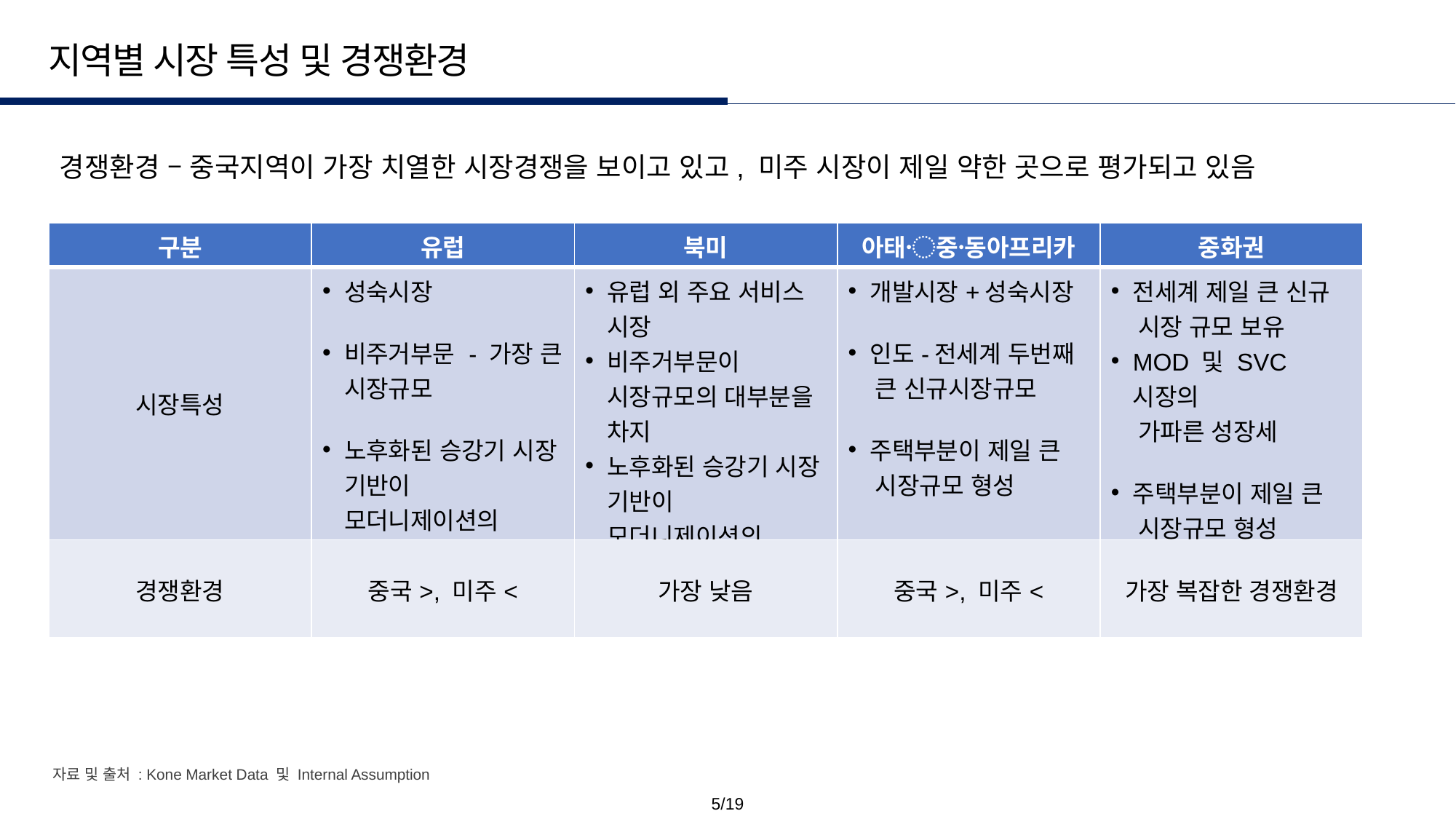

지역별 시장 특성 및 경쟁환경
경쟁환경 – 중국지역이 가장 치열한 시장경쟁을 보이고 있고, 미주 시장이 제일 약한 곳으로 평가되고 있음
| 구분 | 유럽 | 북미 | 아태〮중동〮아프리카 | 중화권 |
| --- | --- | --- | --- | --- |
| 시장특성 | 성숙시장 비주거부문 - 가장 큰 시장규모 노후화된 승강기 시장 기반이 모더니제이션의 구조적 성장 기회제공 | 유럽 외 주요 서비스 시장 비주거부문이 시장규모의 대부분을 차지 노후화된 승강기 시장 기반이 모더니제이션의 구조적 성장 기회제공 | 개발시장+성숙시장 인도-전세계 두번째 큰 신규시장규모 주택부분이 제일 큰 시장규모 형성 | 전세계 제일 큰 신규 시장 규모 보유 MOD 및 SVC시장의 가파른 성장세 주택부분이 제일 큰 시장규모 형성 |
| 경쟁환경 | 중국>, 미주< | 가장 낮음 | 중국>, 미주< | 가장 복잡한 경쟁환경 |
자료 및 출처 : Kone Market Data 및 Internal Assumption
5/19